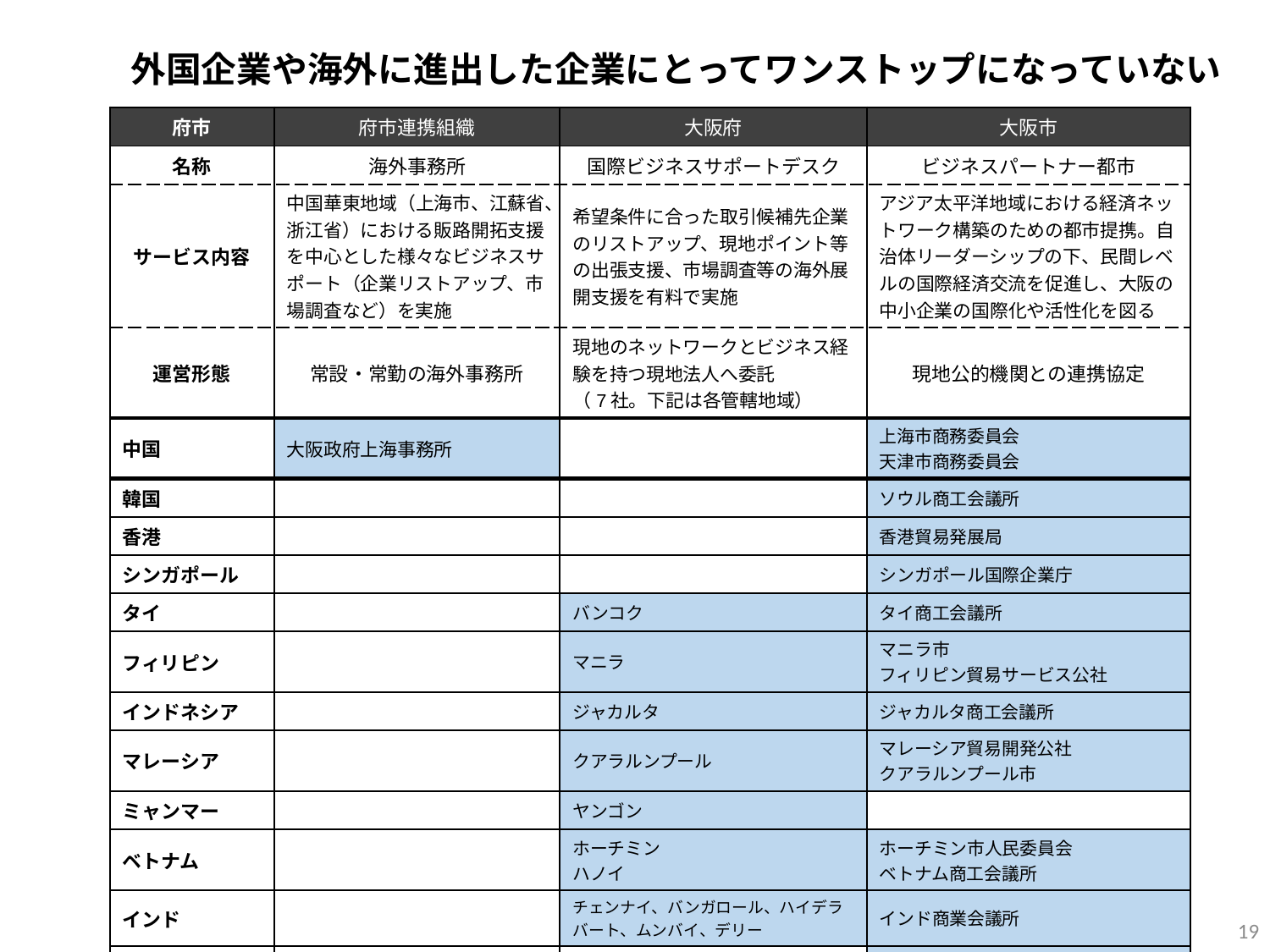

外国企業や海外に進出した企業にとってワンストップになっていない
| 府市 | 府市連携組織 | 大阪府 | 大阪市 |
| --- | --- | --- | --- |
| 名称 | 海外事務所 | 国際ビジネスサポートデスク | ビジネスパートナー都市 |
| サービス内容 | 中国華東地域（上海市、江蘇省、浙江省）における販路開拓支援を中心とした様々なビジネスサポート（企業リストアップ、市場調査など）を実施 | 希望条件に合った取引候補先企業のリストアップ、現地ポイント等の出張支援、市場調査等の海外展開支援を有料で実施 | アジア太平洋地域における経済ネットワーク構築のための都市提携。自治体リーダーシップの下、民間レベルの国際経済交流を促進し、大阪の中小企業の国際化や活性化を図る |
| 運営形態 | 常設・常勤の海外事務所 | 現地のネットワークとビジネス経験を持つ現地法人へ委託 （7社。下記は各管轄地域） | 現地公的機関との連携協定 |
| 中国 | 大阪政府上海事務所 |  | 上海市商務委員会 天津市商務委員会 |
| 韓国 |  |  | ソウル商工会議所 |
| 香港 |  |  | 香港貿易発展局 |
| シンガポール |  |  | シンガポール国際企業庁 |
| タイ |  | バンコク | タイ商工会議所 |
| フィリピン |  | マニラ | マニラ市 フィリピン貿易サービス公社 |
| インドネシア |  | ジャカルタ | ジャカルタ商工会議所 |
| マレーシア |  | クアラルンプール | マレーシア貿易開発公社 クアラルンプール市 |
| ミャンマー |  | ヤンゴン |  |
| ベトナム |  | ホーチミン ハノイ | ホーチミン市人民委員会 ベトナム商工会議所 |
| インド |  | チェンナイ、バンガロール、ハイデラバート、ムンバイ、デリー | インド商業会議所 |
| オーストラリア |  |  | メルボルン市 オーストラリアン・インダストリーG |
| ニュージーランド |  |  | オークランド商工会議所 |
19